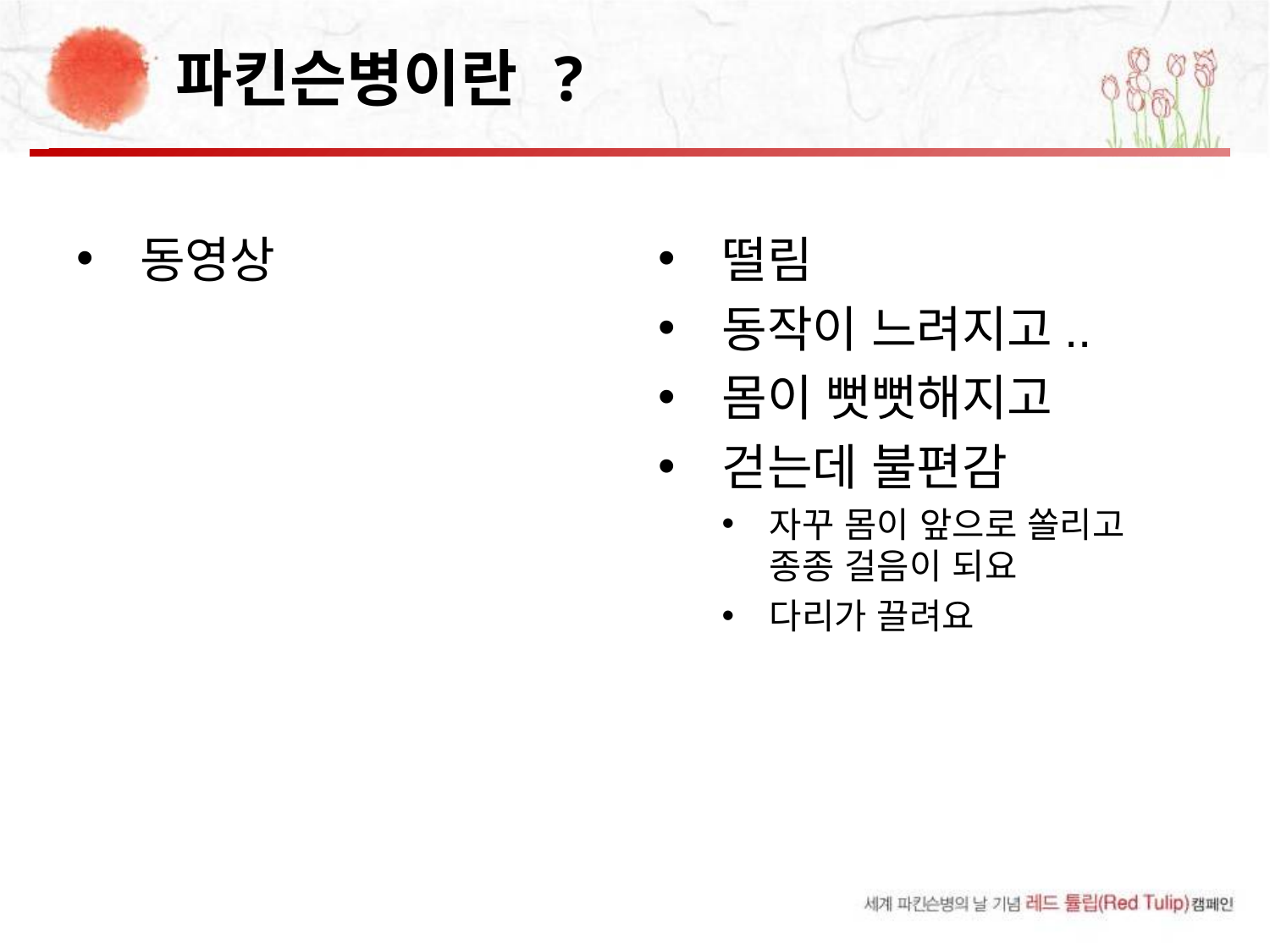

# 파킨슨병이란 ?
동영상
떨림
동작이 느려지고..
몸이 뻣뻣해지고
걷는데 불편감
자꾸 몸이 앞으로 쏠리고 종종 걸음이 되요
다리가 끌려요